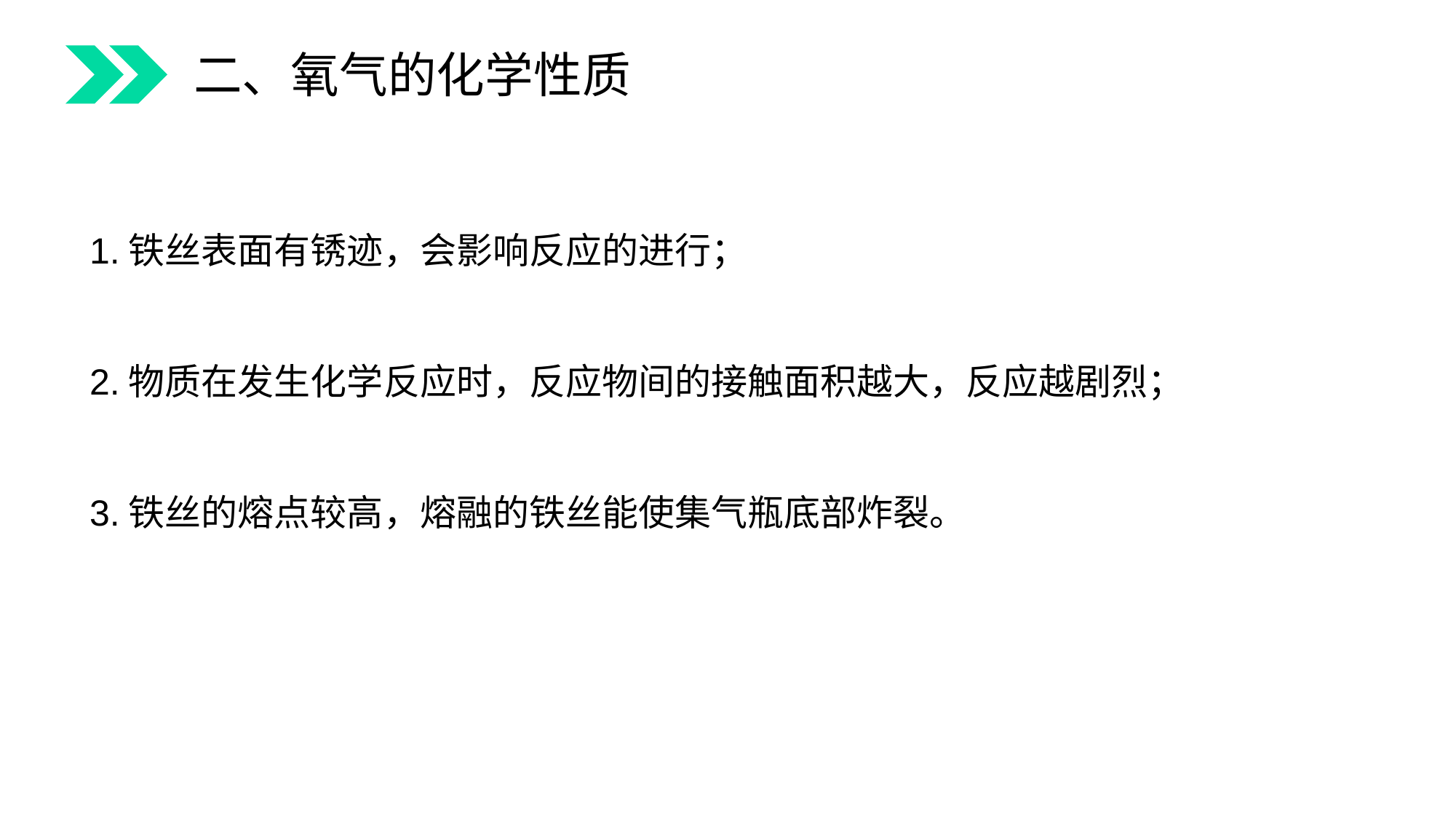

二、氧气的化学性质
1.铁丝表面有锈迹，会影响反应的进行；
2.物质在发生化学反应时，反应物间的接触面积越大，反应越剧烈；
3.铁丝的熔点较高，熔融的铁丝能使集气瓶底部炸裂。